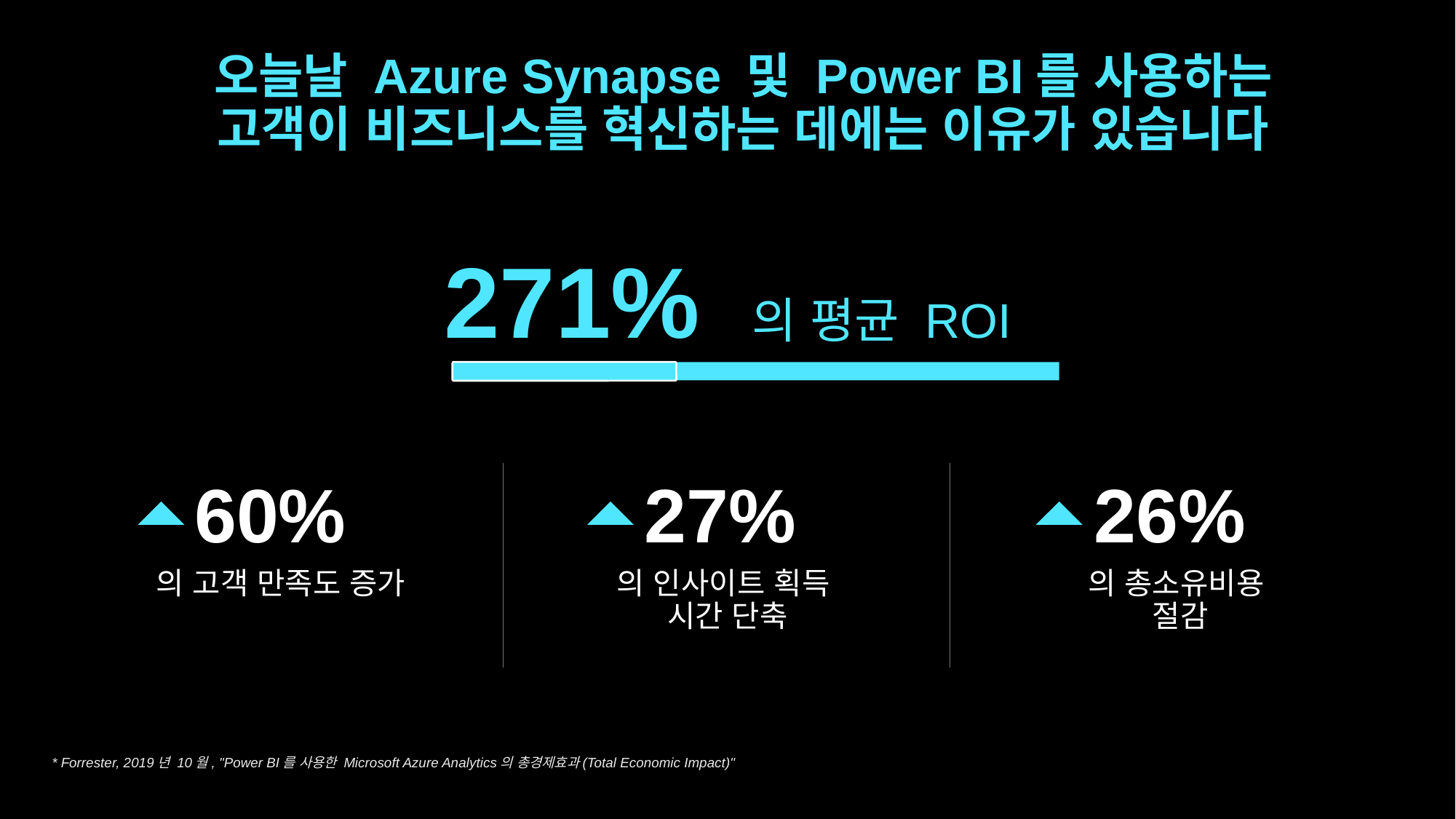

# 오늘날 Azure Synapse 및 Power BI를 사용하는 고객이 비즈니스를 혁신하는 데에는 이유가 있습니다
271% 의 평균 ROI

60%
의 고객 만족도 증가
27%
의 인사이트 획득
시간 단축
26%
의 총소유비용
절감

* Forrester, 2019년 10월, "Power BI를 사용한 Microsoft Azure Analytics의 총경제효과(Total Economic Impact)"